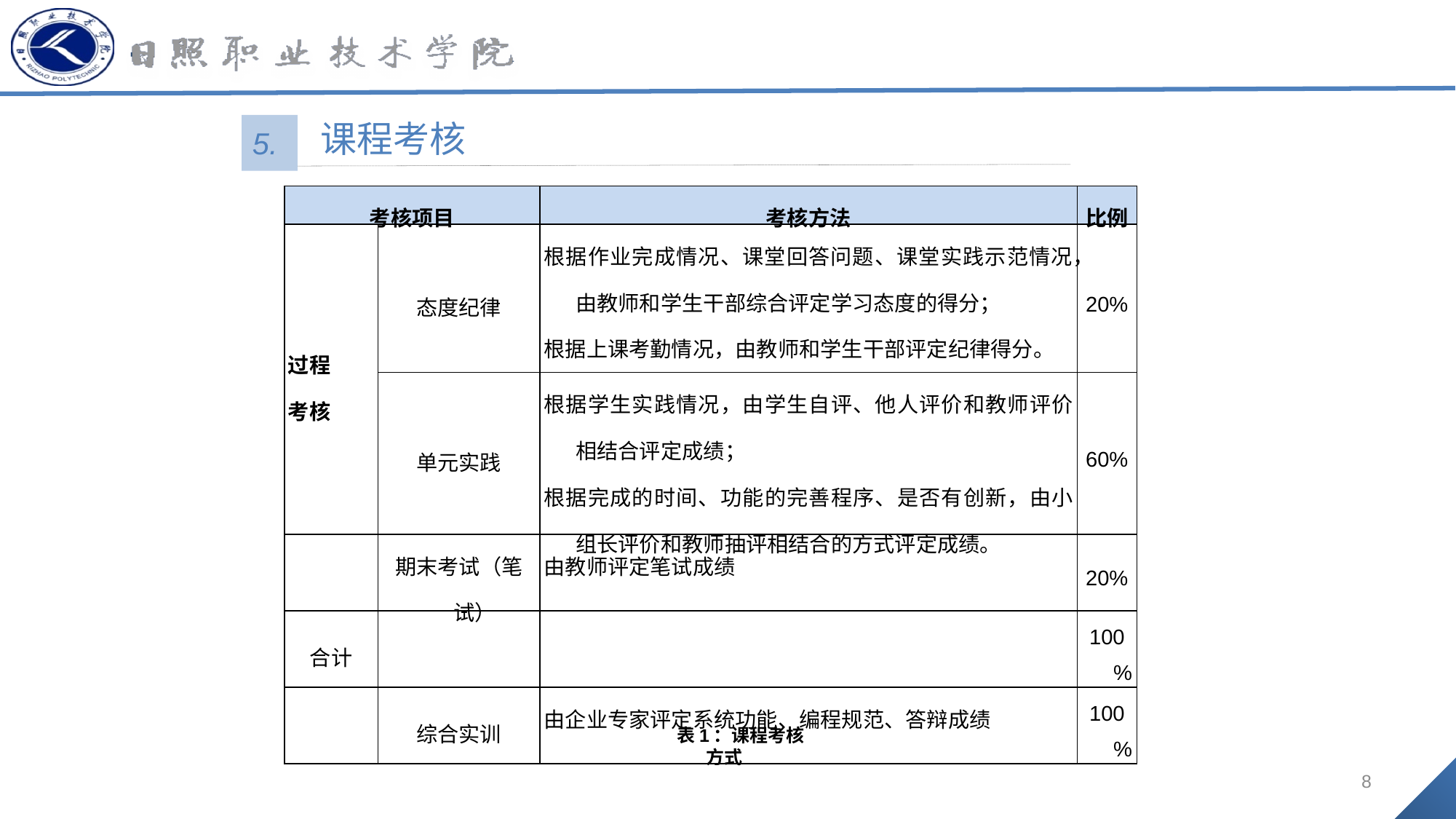

课程考核
5.
| 考核项目 |  | 考核方法 | 比例 |
| --- | --- | --- | --- |
| 过程 考核 | 态度纪律 | 根据作业完成情况、课堂回答问题、课堂实践示范情况，由教师和学生干部综合评定学习态度的得分； 根据上课考勤情况，由教师和学生干部评定纪律得分。 | 20% |
|  | 单元实践 | 根据学生实践情况，由学生自评、他人评价和教师评价相结合评定成绩； 根据完成的时间、功能的完善程序、是否有创新，由小组长评价和教师抽评相结合的方式评定成绩。 | 60% |
|  | 期末考试（笔试） | 由教师评定笔试成绩 | 20% |
| 合计 |  |  | 100% |
|  | 综合实训 | 由企业专家评定系统功能、编程规范、答辩成绩 | 100% |
表1：课程考核方式
8